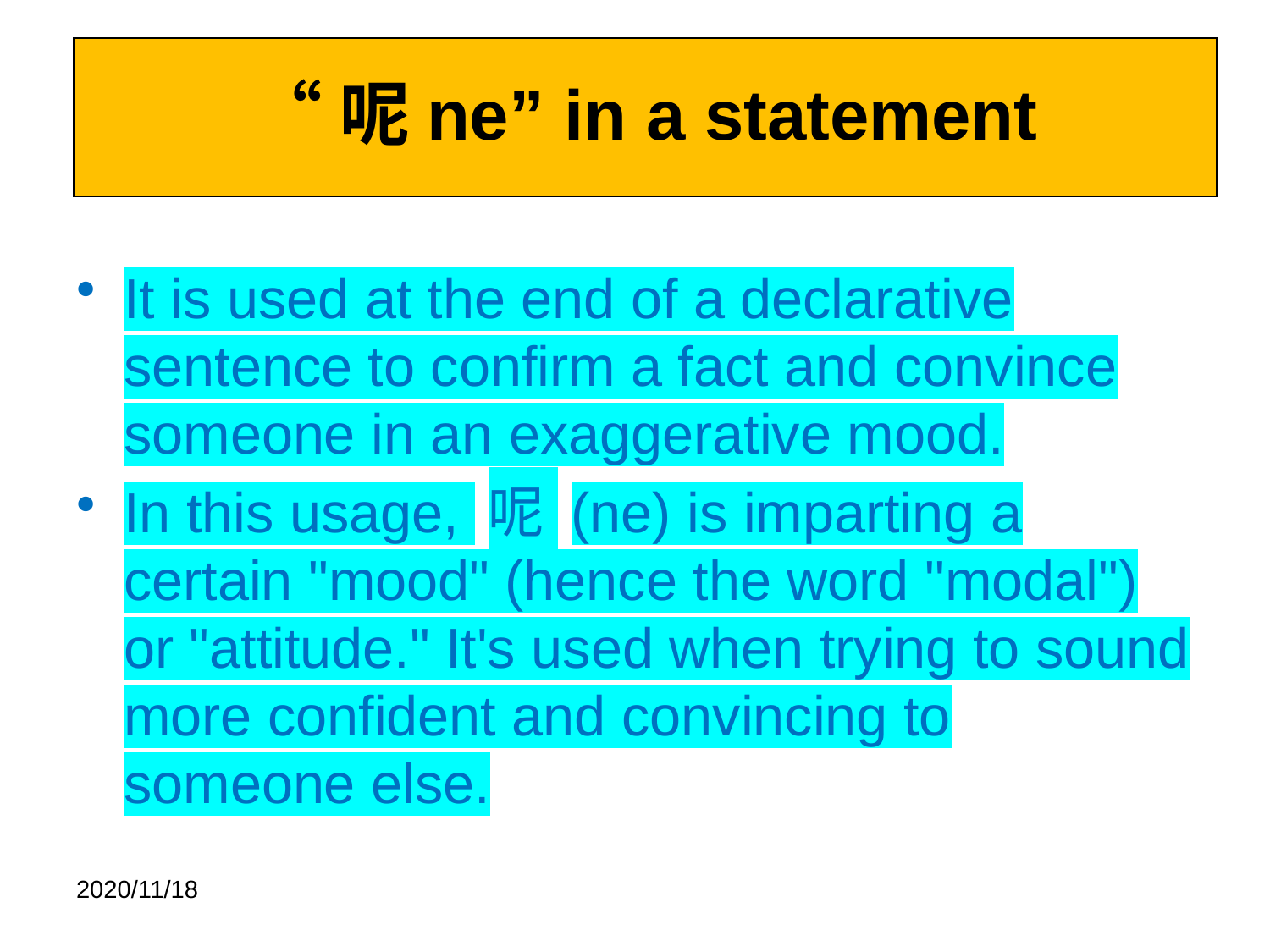

“呢ne” in a statement
It is used at the end of a declarative sentence to confirm a fact and convince someone in an exaggerative mood.
In this usage, 呢 (ne) is imparting a certain "mood" (hence the word "modal") or "attitude." It's used when trying to sound more confident and convincing to someone else.
2020/11/18